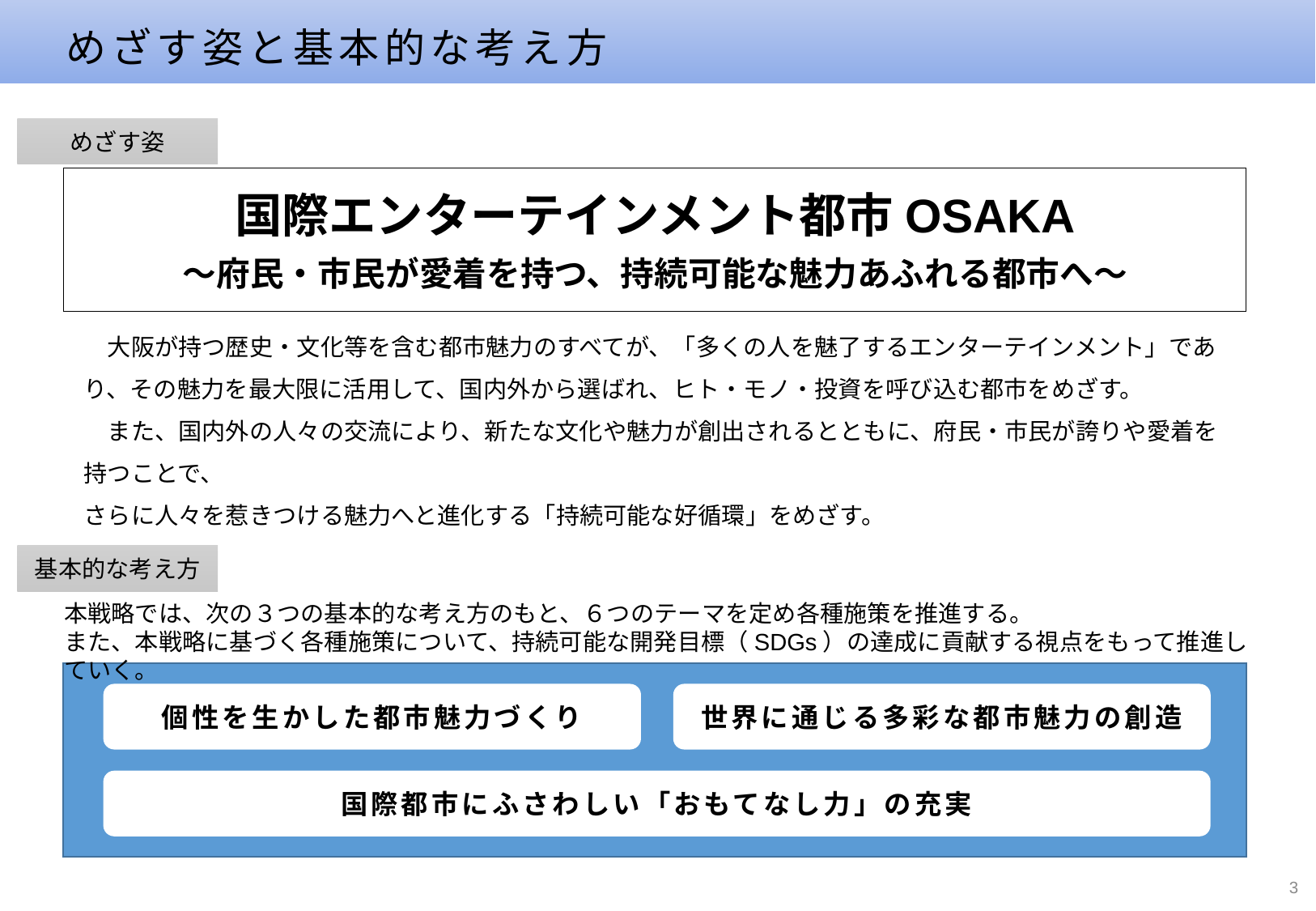

めざす姿と基本的な考え方
めざす姿
国際エンターテインメント都市OSAKA
～府民・市民が愛着を持つ、持続可能な魅力あふれる都市へ～
　大阪が持つ歴史・文化等を含む都市魅力のすべてが、「多くの人を魅了するエンターテインメント」であり、その魅力を最大限に活用して、国内外から選ばれ、ヒト・モノ・投資を呼び込む都市をめざす。
　また、国内外の人々の交流により、新たな文化や魅力が創出されるとともに、府民・市民が誇りや愛着を持つことで、
さらに人々を惹きつける魅力へと進化する「持続可能な好循環」をめざす。
基本的な考え方
本戦略では、次の３つの基本的な考え方のもと、６つのテーマを定め各種施策を推進する。
また、本戦略に基づく各種施策について、持続可能な開発目標（SDGs）の達成に貢献する視点をもって推進していく。

個性を生かした都市魅力づくり
世界に通じる多彩な都市魅力の創造
国際都市にふさわしい「おもてなし力」の充実
3